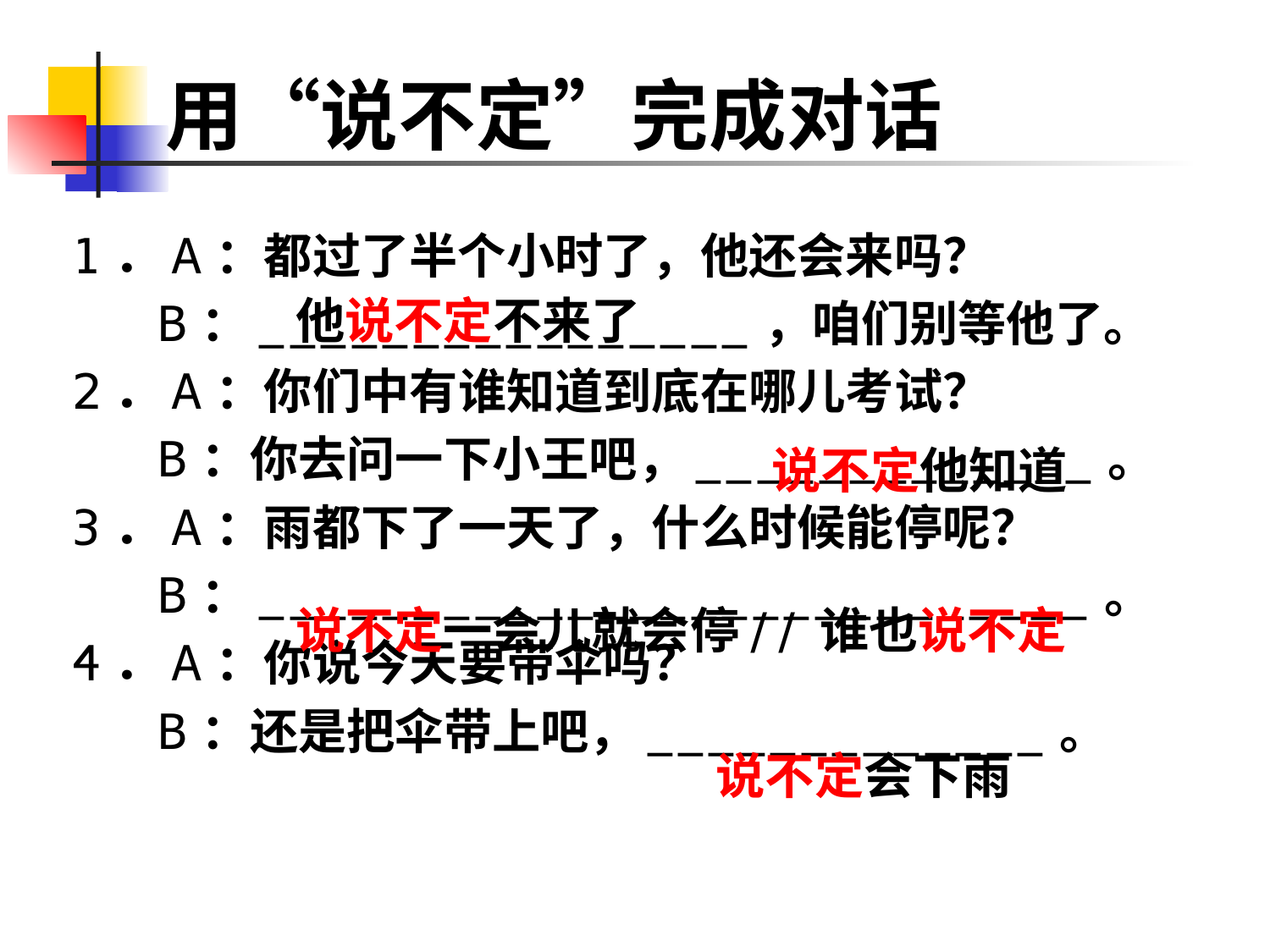

# 用“说不定”完成对话
1．A：都过了半个小时了，他还会来吗？
      B：________________，咱们别等他了。
2．A：你们中有谁知道到底在哪儿考试？
      B：你去问一下小王吧，_____________。
3．A：雨都下了一天了，什么时候能停呢？
      B：___________________________。
4．A：你说今天要带伞吗？
      B：还是把伞带上吧，_____________。

他说不定不来了
说不定他知道
说不定一会儿就会停//谁也说不定
说不定会下雨